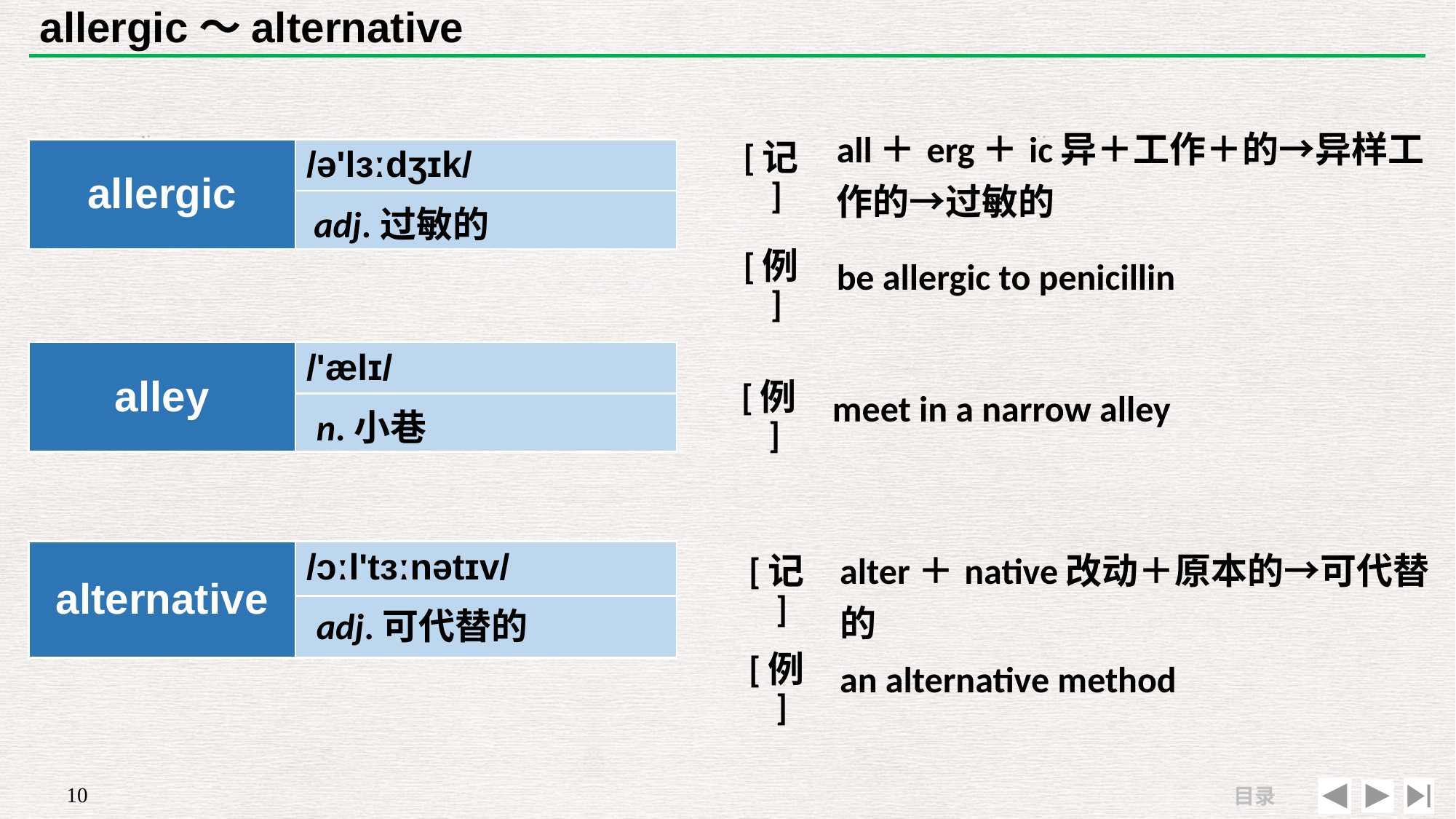

# allergic～alternative

| [记] | all＋erg＋ic异＋工作＋的→异样工作的→过敏的 |
| --- | --- |
| [例] | be allergic to penicillin |
| allergic | /ə'lɜːdʒɪk/ |
| --- | --- |
|  |  |
adj.过敏的
|  |  |
| --- | --- |
| [例] | meet in a narrow alley |
| alley | /'ælɪ/ |
| --- | --- |
|  |  |
n.小巷
| [记] | alter＋native改动＋原本的→可代替的 |
| --- | --- |
| [例] | an alternative method |
| alternative | /ɔːl'tɜːnətɪv/ |
| --- | --- |
|  |  |
adj.可代替的